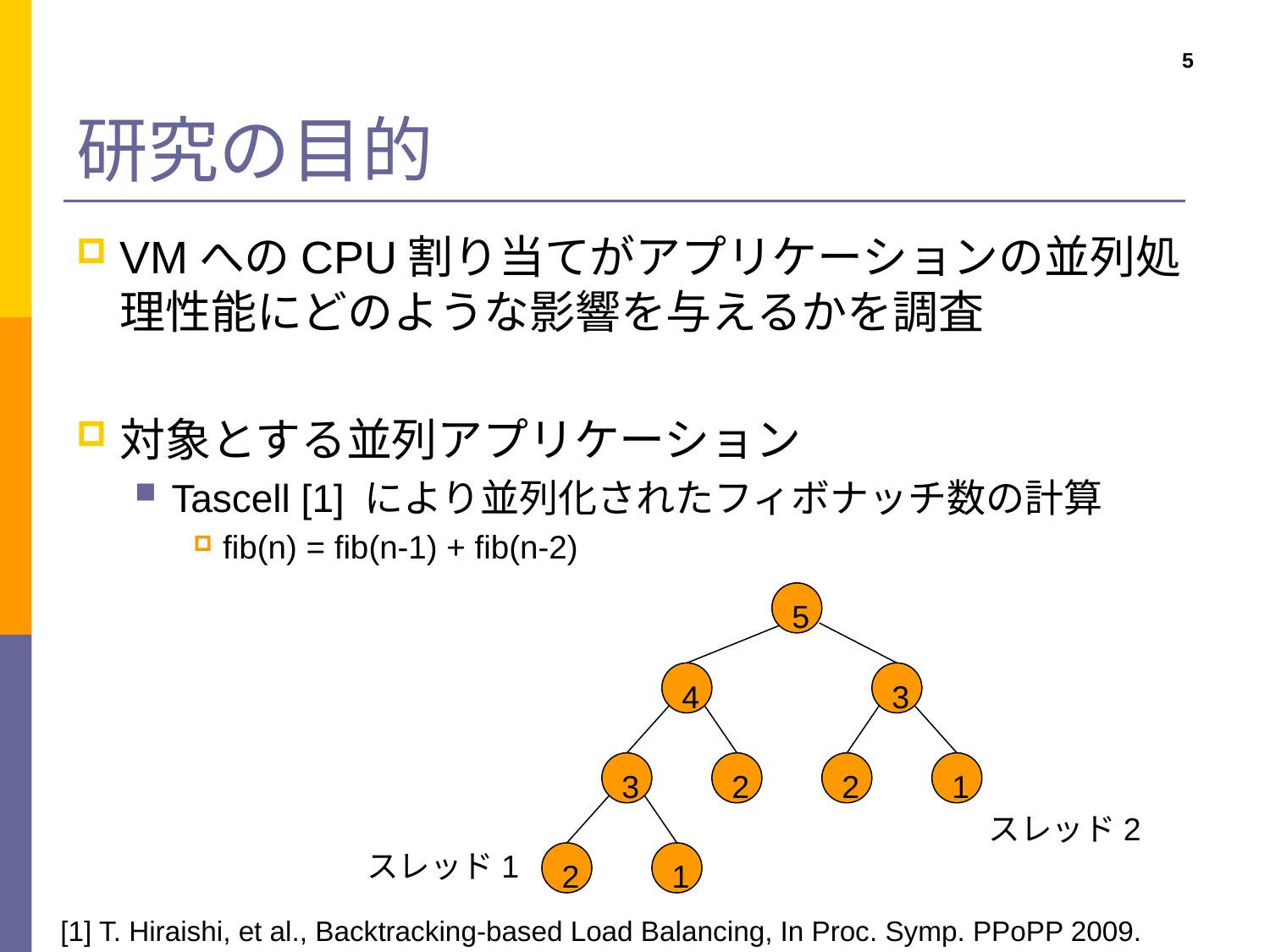

# 研究の目的
5
VMへのCPU割り当てがアプリケーションの並列処理性能にどのような影響を与えるかを調査

対象とする並列アプリケーション
Tascell [1] により並列化されたフィボナッチ数の計算
fib(n) = fib(n-1) + fib(n-2)

5
4
3
3
2
2
1
スレッド2
スレッド1
2
1
[1] T. Hiraishi, et al., Backtracking-based Load Balancing, In Proc. Symp. PPoPP 2009.